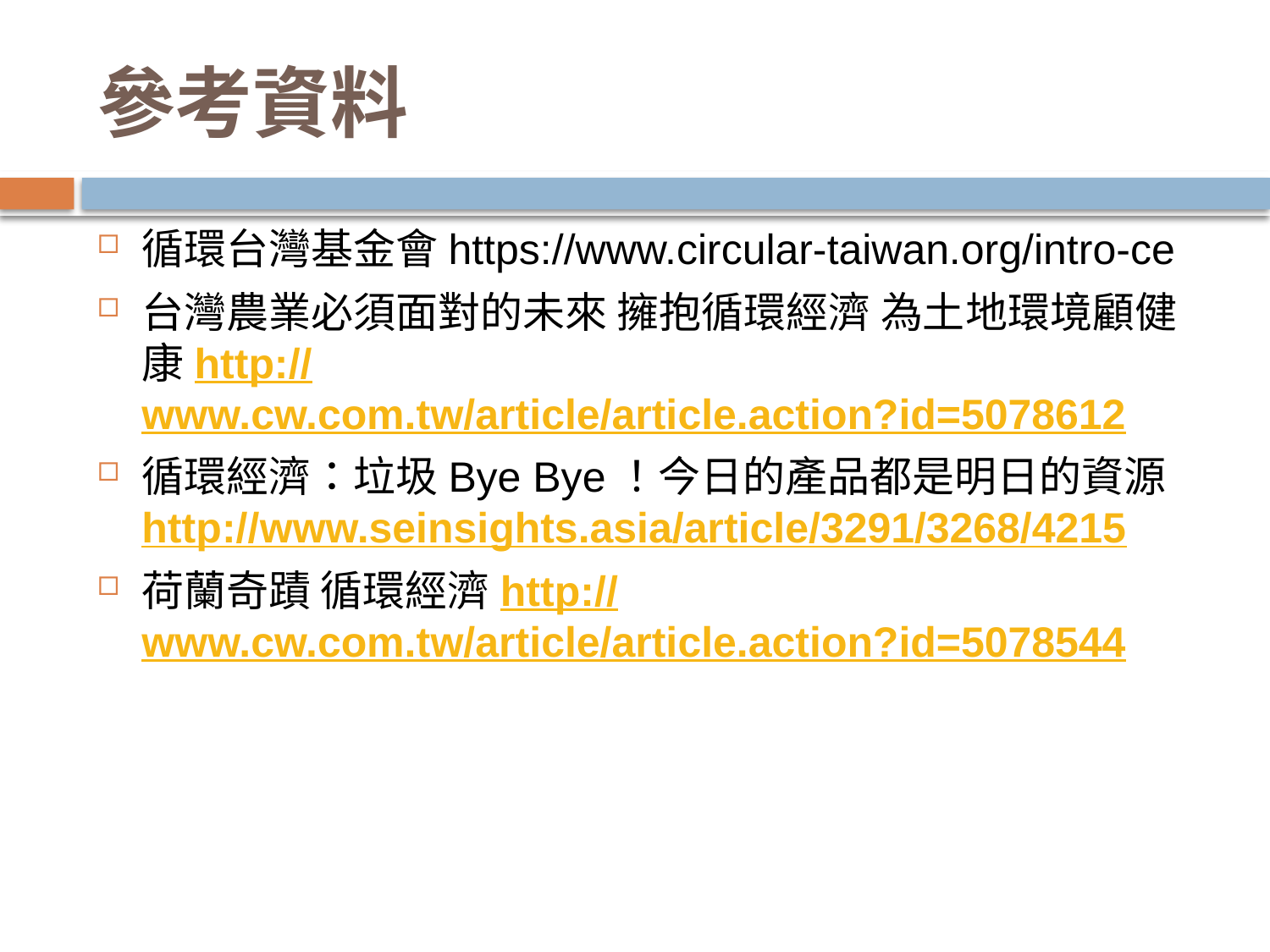

# 參考資料
循環台灣基金會https://www.circular-taiwan.org/intro-ce
台灣農業必須面對的未來 擁抱循環經濟 為土地環境顧健康http://www.cw.com.tw/article/article.action?id=5078612
循環經濟：垃圾Bye Bye！今日的產品都是明日的資源http://www.seinsights.asia/article/3291/3268/4215
荷蘭奇蹟 循環經濟http://www.cw.com.tw/article/article.action?id=5078544